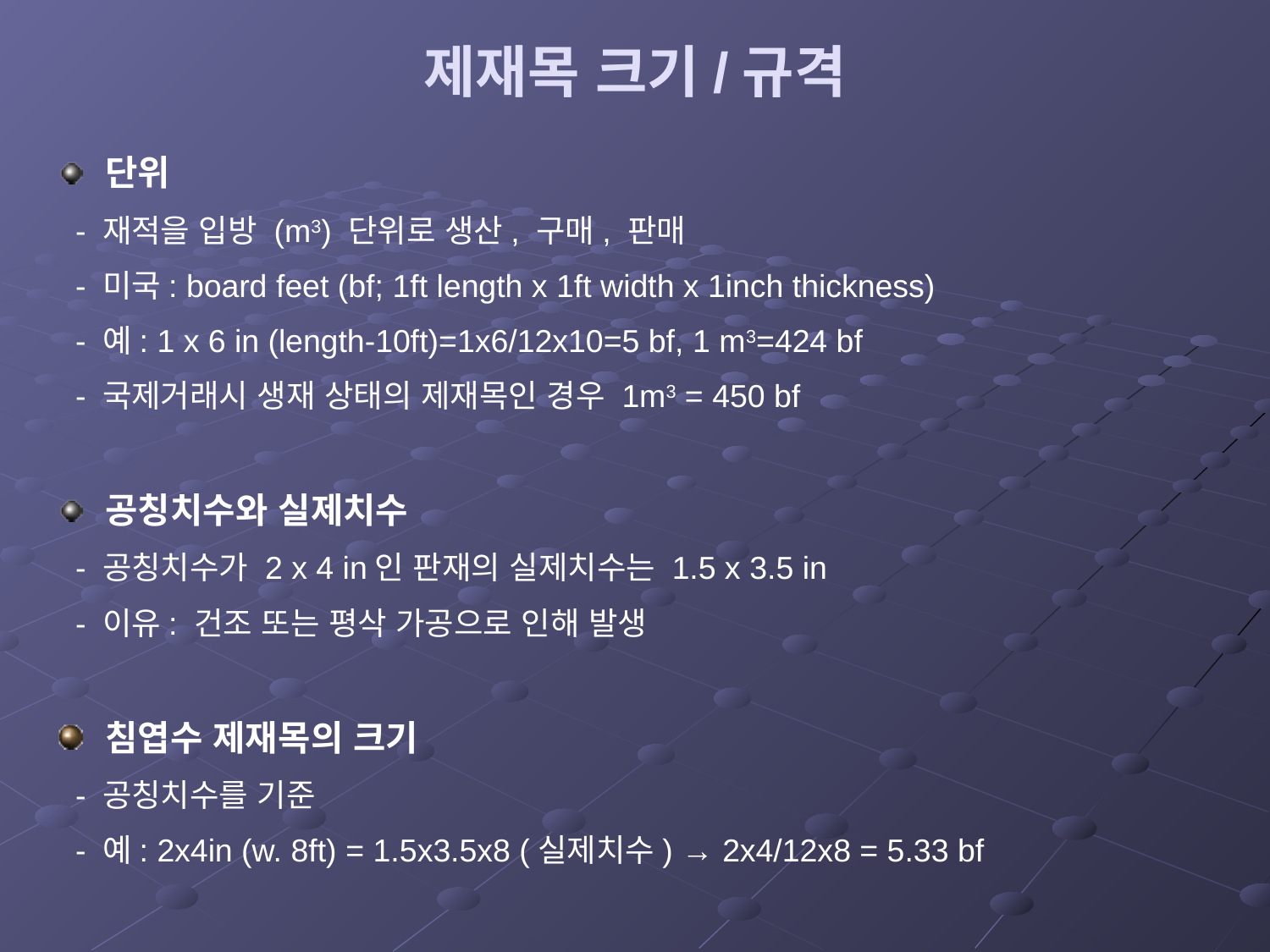

# 제재목 크기/규격
단위
  - 재적을 입방 (m3) 단위로 생산, 구매, 판매
  - 미국: board feet (bf; 1ft length x 1ft width x 1inch thickness)
  - 예: 1 x 6 in (length-10ft)=1x6/12x10=5 bf, 1 m3=424 bf
  - 국제거래시 생재 상태의 제재목인 경우 1m3 = 450 bf

공칭치수와 실제치수
  - 공칭치수가 2 x 4 in인 판재의 실제치수는 1.5 x 3.5 in
  - 이유: 건조 또는 평삭 가공으로 인해 발생

침엽수 제재목의 크기
  - 공칭치수를 기준
  - 예: 2x4in (w. 8ft) = 1.5x3.5x8 (실제치수) → 2x4/12x8 = 5.33 bf